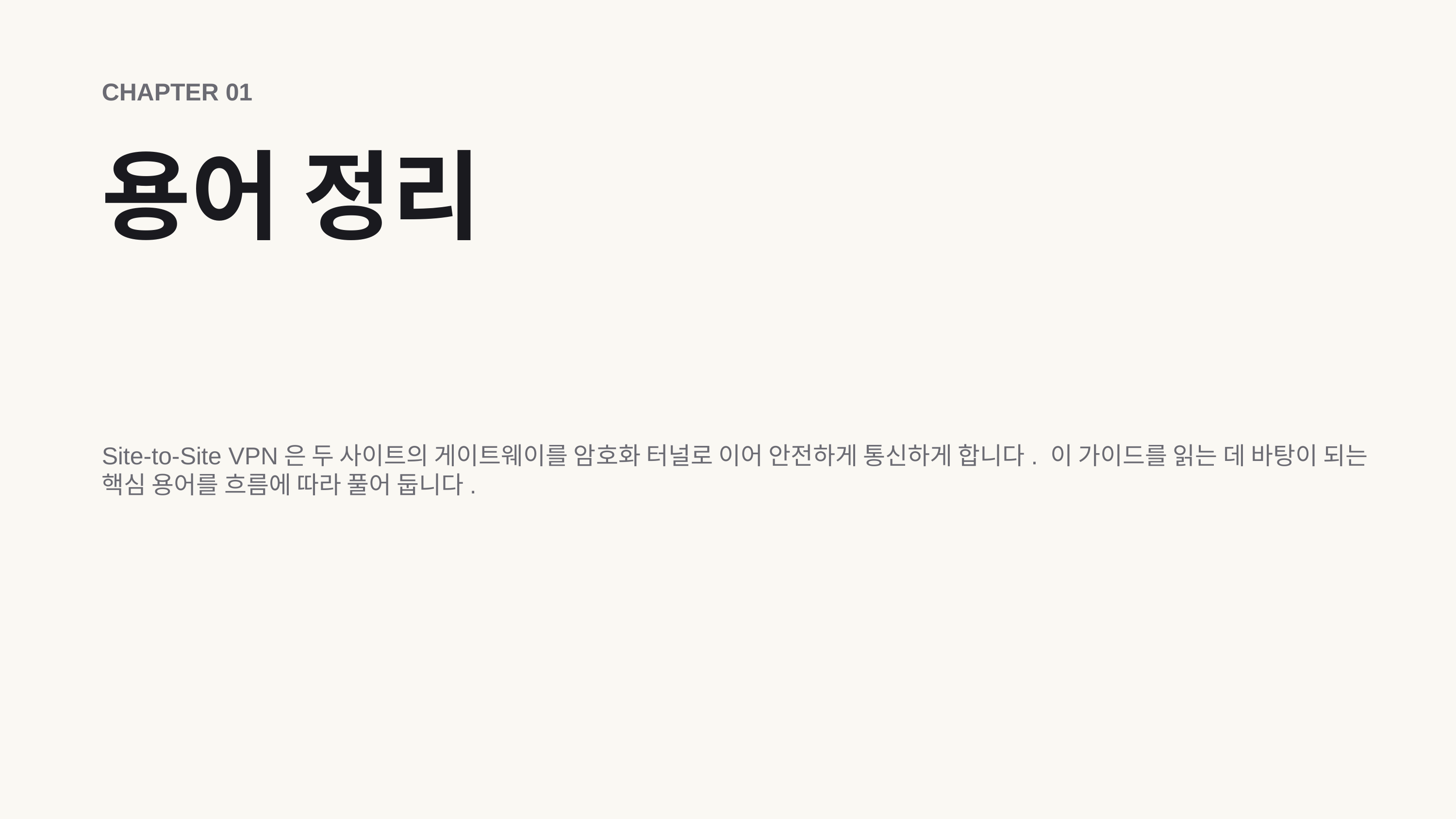

CHAPTER 01
용어 정리
Site-to-Site VPN은 두 사이트의 게이트웨이를 암호화 터널로 이어 안전하게 통신하게 합니다. 이 가이드를 읽는 데 바탕이 되는 핵심 용어를 흐름에 따라 풀어 둡니다.